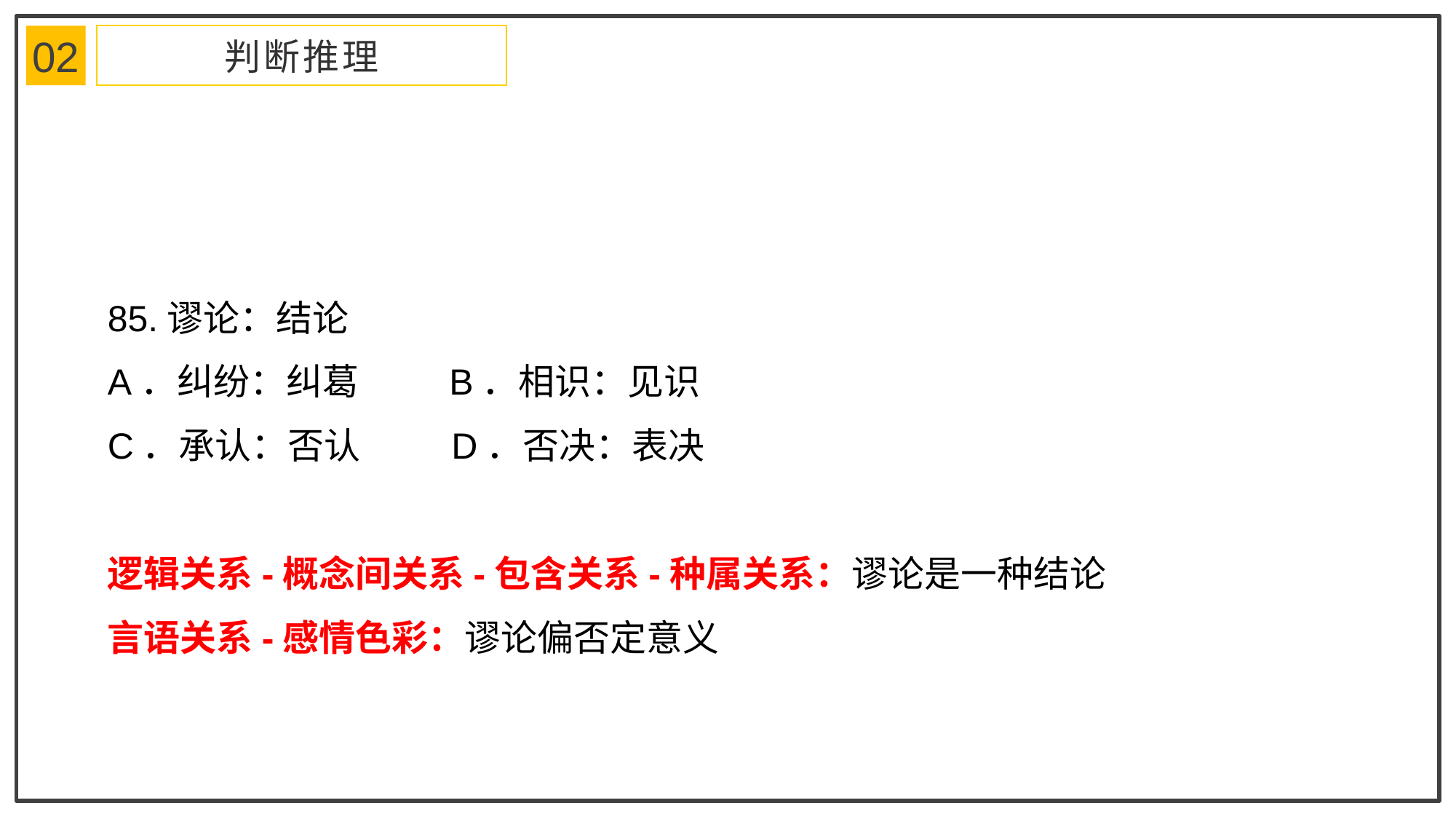

02
判断推理
85.谬论：结论
A．纠纷：纠葛          B．相识：见识
C．承认：否认          D．否决：表决

逻辑关系-概念间关系-包含关系-种属关系：谬论是一种结论
言语关系-感情色彩：谬论偏否定意义